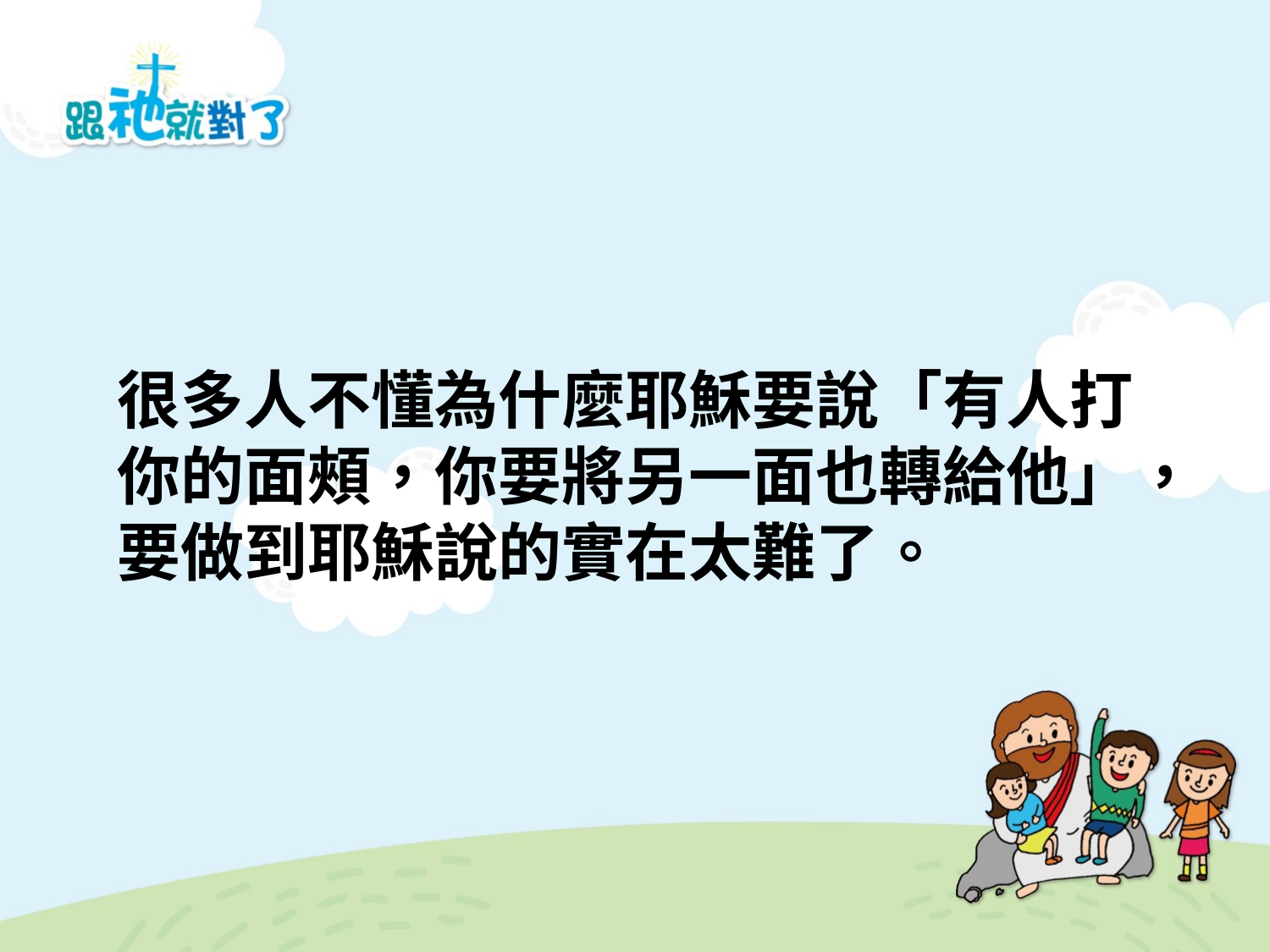

很多人不懂為什麼耶穌要說「有人打你的面頰，你要將另一面也轉給他」，要做到耶穌說的實在太難了。